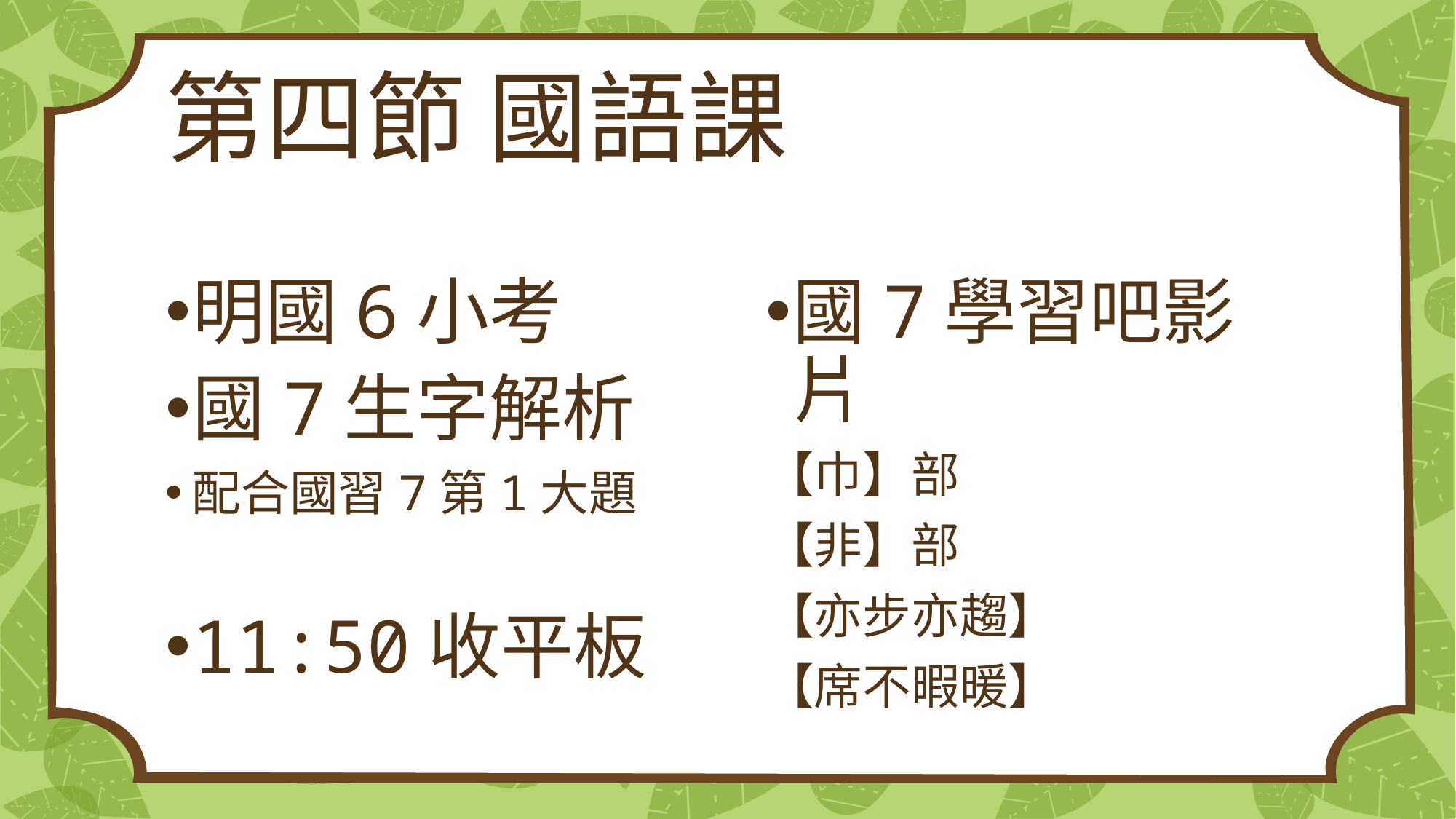

# 第四節 國語課
明國6小考
國7生字解析
配合國習7第1大題

11:50收平板

國7學習吧影片
【巾】部
【非】部
【亦步亦趨】
【席不暇暖】